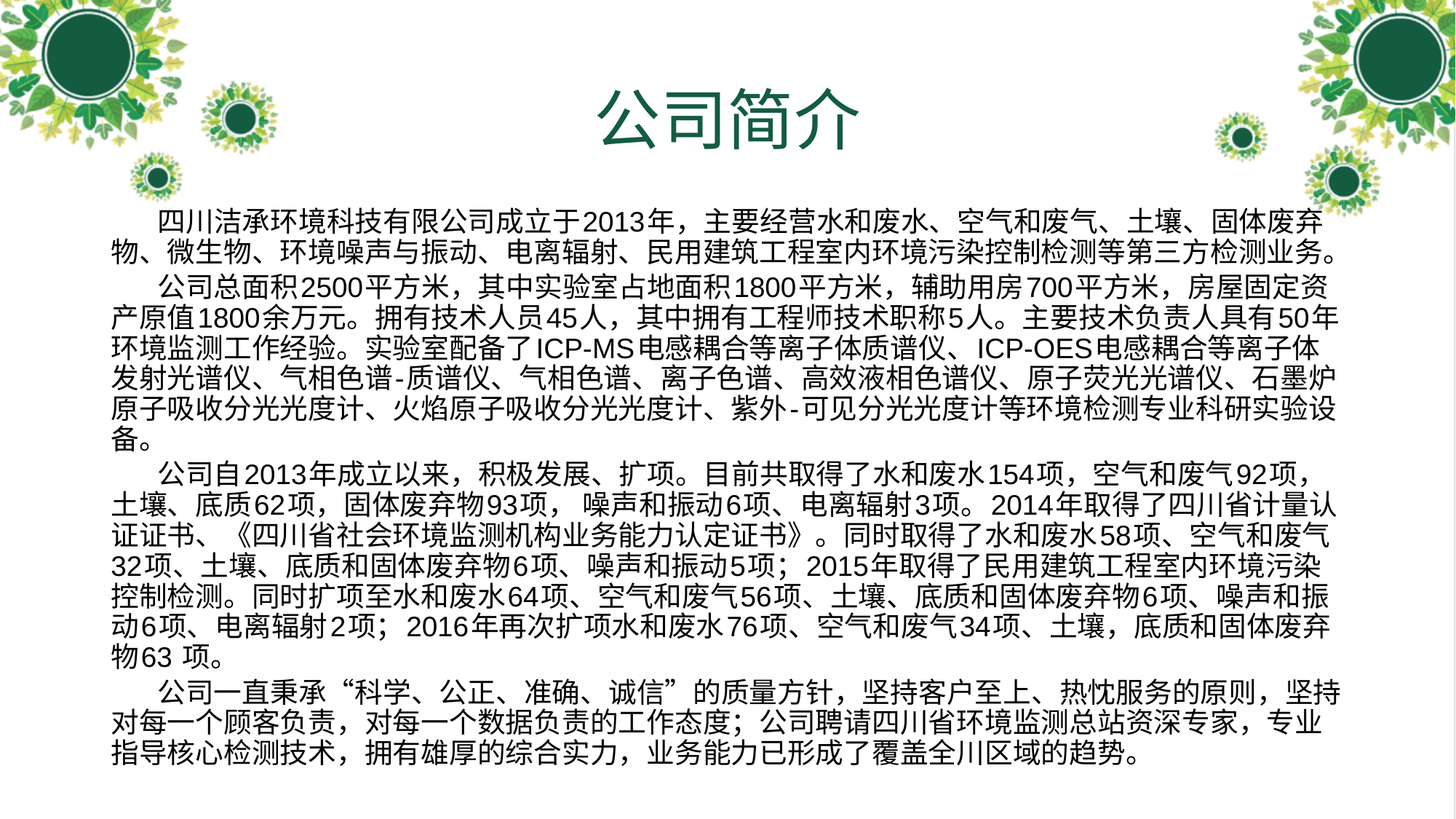

# 公司简介
                  四川洁承环境科技有限公司成立于2013年，主要经营水和废水、空气和废气、土壤、固体废弃物、微生物、环境噪声与振动、电离辐射、民用建筑工程室内环境污染控制检测等第三方检测业务。
       公司总面积2500平方米，其中实验室占地面积1800平方米，辅助用房700平方米，房屋固定资产原值1800余万元。拥有技术人员45人，其中拥有工程师技术职称5人。主要技术负责人具有50年环境监测工作经验。实验室配备了ICP-MS电感耦合等离子体质谱仪、ICP-OES电感耦合等离子体发射光谱仪、气相色谱-质谱仪、气相色谱、离子色谱、高效液相色谱仪、原子荧光光谱仪、石墨炉原子吸收分光光度计、火焰原子吸收分光光度计、紫外-可见分光光度计等环境检测专业科研实验设备。
       公司自2013年成立以来，积极发展、扩项。目前共取得了水和废水154项，空气和废气92项，土壤、底质62项，固体废弃物93项， 噪声和振动6项、电离辐射3项。2014年取得了四川省计量认证证书、《四川省社会环境监测机构业务能力认定证书》。同时取得了水和废水58项、空气和废气32项、土壤、底质和固体废弃物6项、噪声和振动5项；2015年取得了民用建筑工程室内环境污染控制检测。同时扩项至水和废水64项、空气和废气56项、土壤、底质和固体废弃物6项、噪声和振动6项、电离辐射2项；2016年再次扩项水和废水76项、空气和废气34项、土壤，底质和固体废弃物63 项。
       公司一直秉承“科学、公正、准确、诚信”的质量方针，坚持客户至上、热忱服务的原则，坚持对每一个顾客负责，对每一个数据负责的工作态度；公司聘请四川省环境监测总站资深专家，专业指导核心检测技术，拥有雄厚的综合实力，业务能力已形成了覆盖全川区域的趋势。